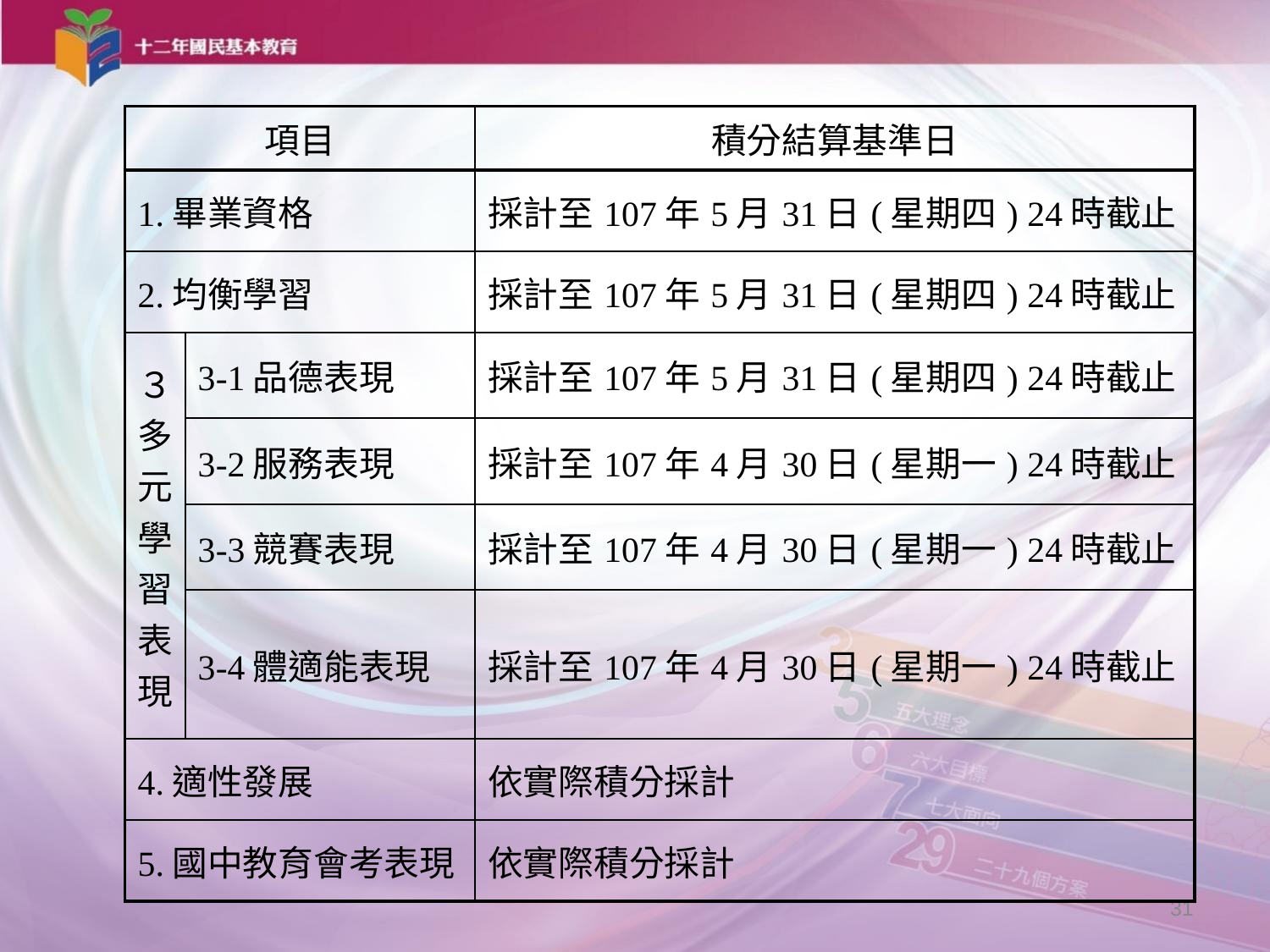

| 項目 |  | 積分結算基準日 |
| --- | --- | --- |
| 1.畢業資格 |  | 採計至107年5月31日(星期四) 24時截止 |
| 2.均衡學習 |  | 採計至107年5月31日(星期四) 24時截止 |
| ３ 多 元 學 習 表 現 | 3-1品德表現 | 採計至107年5月31日(星期四) 24時截止 |
|  | 3-2服務表現 | 採計至107年4月30日(星期一) 24時截止 |
|  | 3-3競賽表現 | 採計至107年4月30日(星期一) 24時截止 |
|  | 3-4體適能表現 | 採計至107年4月30日(星期一) 24時截止 |
| 4.適性發展 |  | 依實際積分採計 |
| 5.國中教育會考表現 |  | 依實際積分採計 |
31